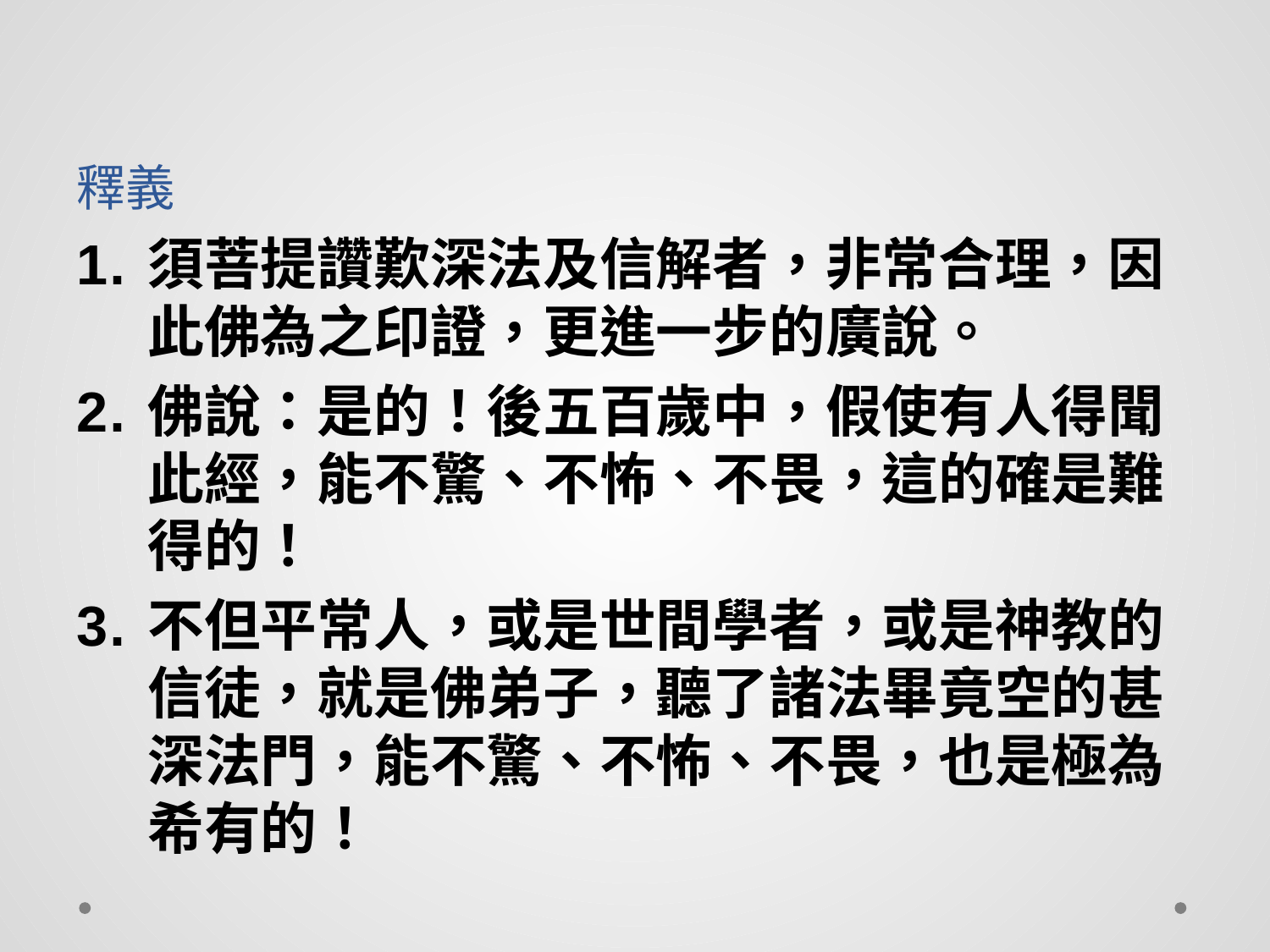

# 釋義
須菩提讚歎深法及信解者，非常合理，因此佛為之印證，更進一步的廣說。
佛說：是的！後五百歲中，假使有人得聞此經，能不驚、不怖、不畏，這的確是難得的！
不但平常人，或是世間學者，或是神教的信徒，就是佛弟子，聽了諸法畢竟空的甚深法門，能不驚、不怖、不畏，也是極為希有的！